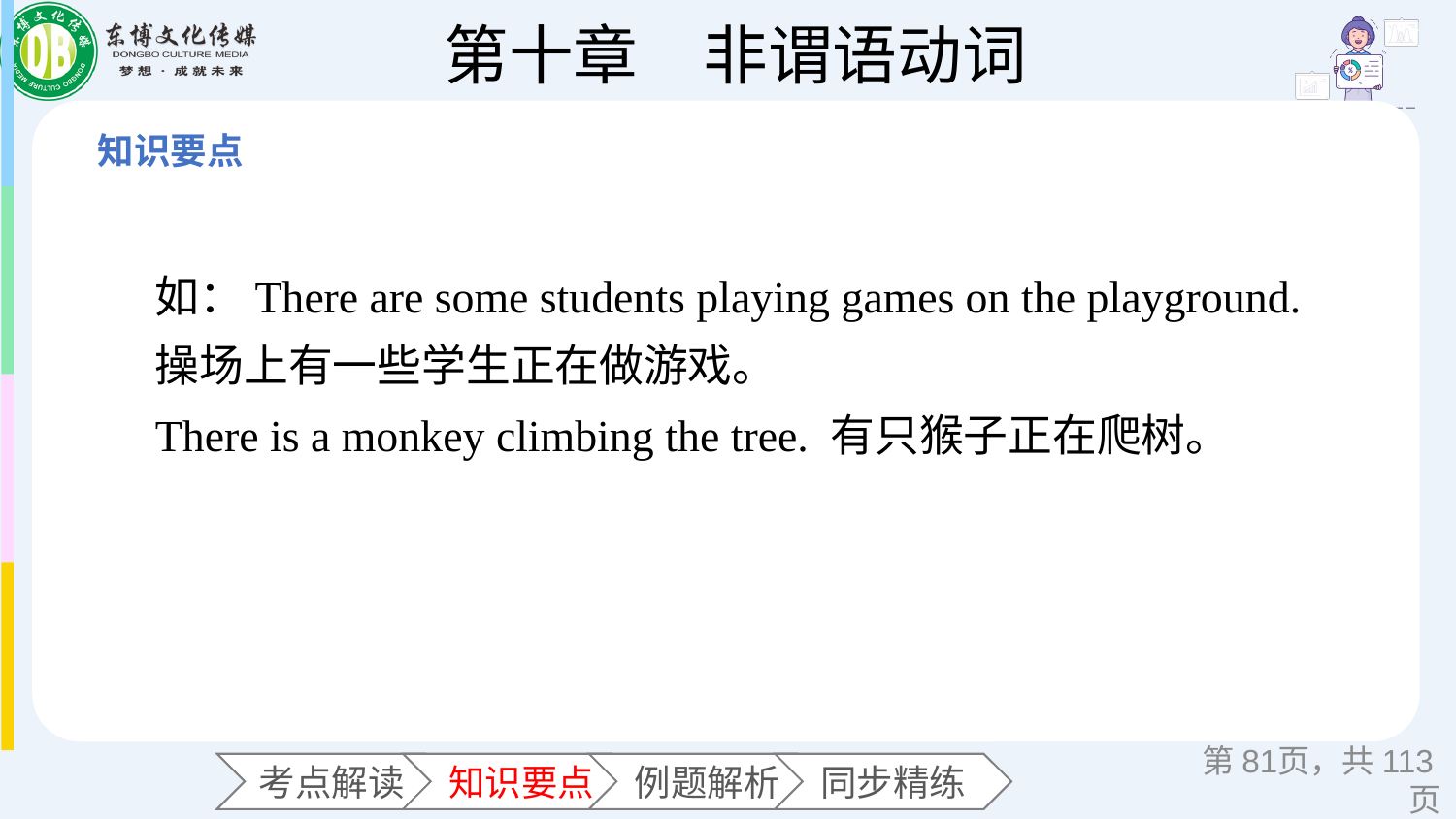

如：There are some students playing games on the playground.
操场上有一些学生正在做游戏。
There is a monkey climbing the tree. 有只猴子正在爬树。
第81页，共113页